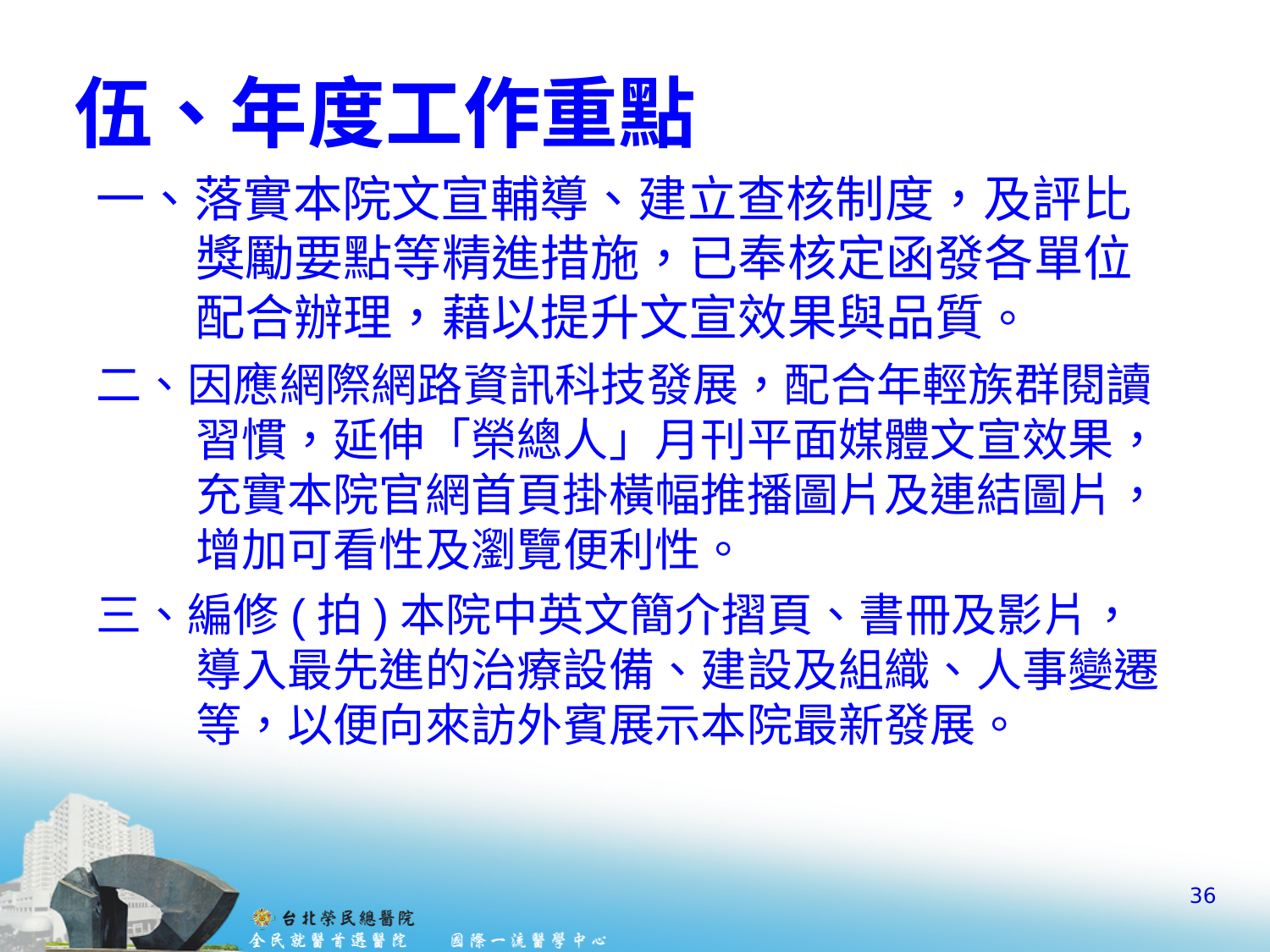

# 伍、年度工作重點
一、落實本院文宣輔導、建立查核制度，及評比獎勵要點等精進措施，已奉核定函發各單位配合辦理，藉以提升文宣效果與品質。
二、因應網際網路資訊科技發展，配合年輕族群閱讀習慣，延伸「榮總人」月刊平面媒體文宣效果，充實本院官網首頁掛橫幅推播圖片及連結圖片，增加可看性及瀏覽便利性。
三、編修(拍)本院中英文簡介摺頁、書冊及影片，導入最先進的治療設備、建設及組織、人事變遷等，以便向來訪外賓展示本院最新發展。

36